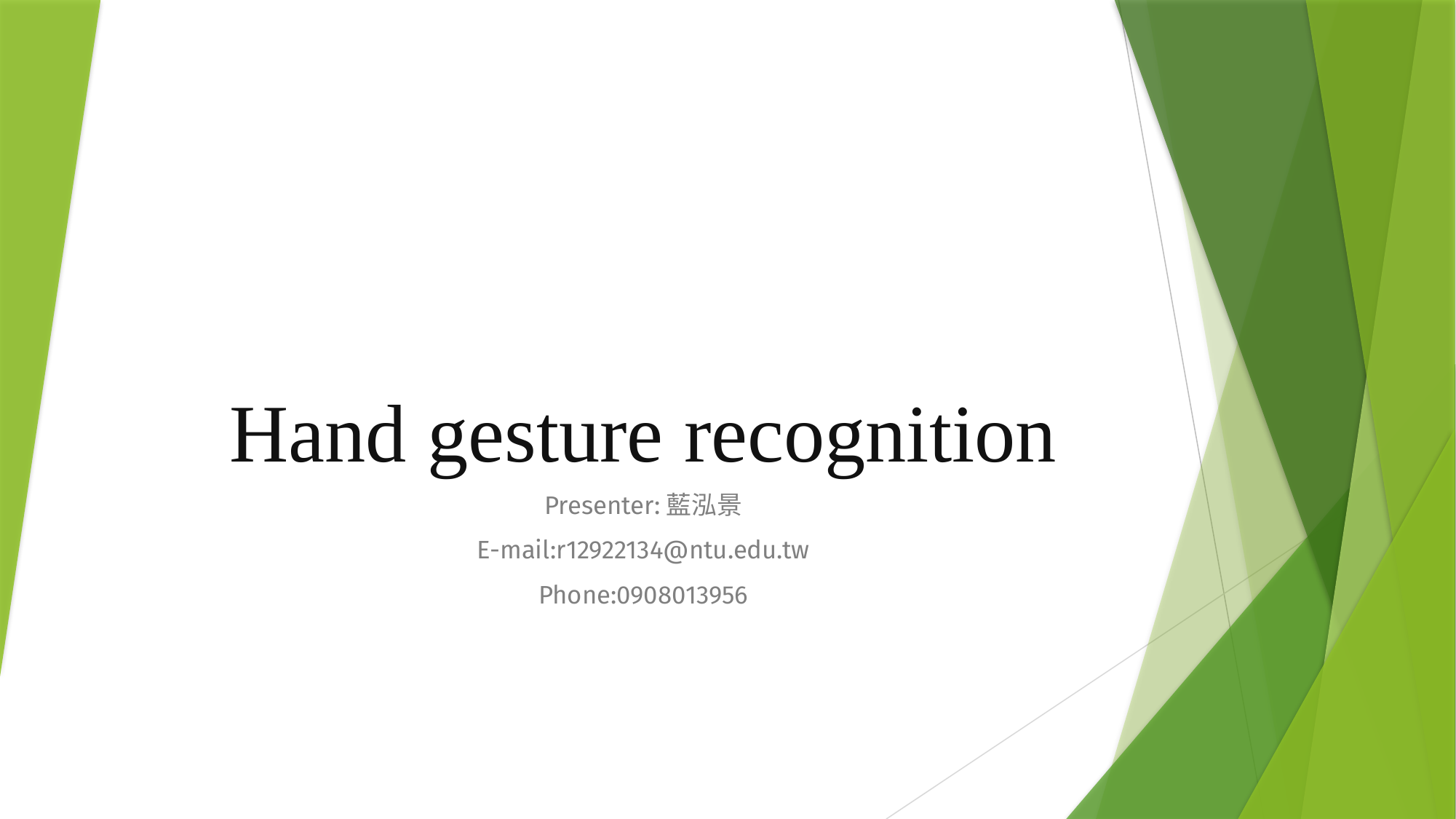

# Hand gesture recognition
Presenter:藍泓景
E-mail:r12922134@ntu.edu.tw
Phone:0908013956